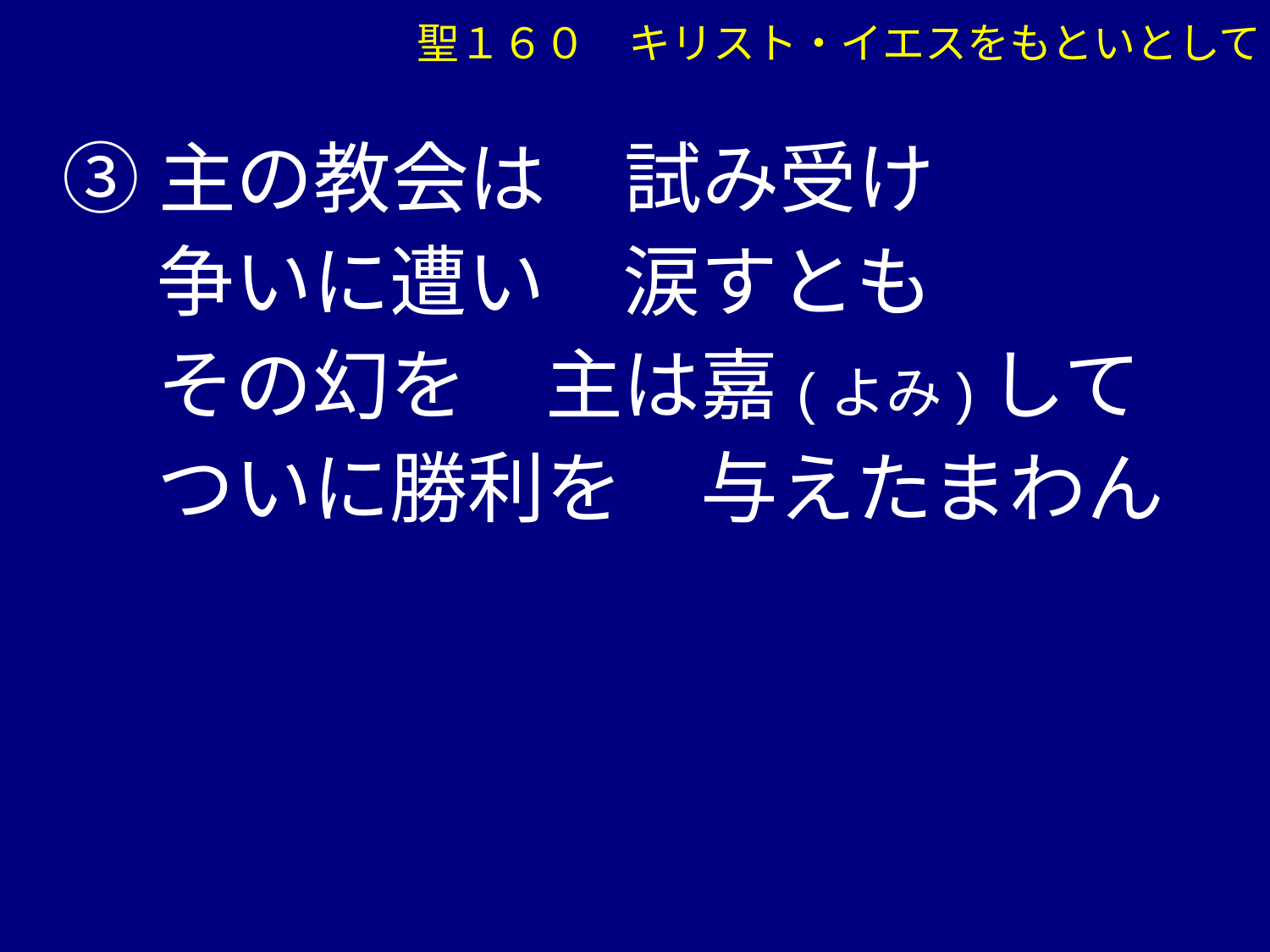

聖１６０　キリスト・イエスをもといとして
③主の教会は　試み受け
　 争いに遭い　涙すとも
　 その幻を　主は嘉(よみ)して
　 ついに勝利を　与えたまわん